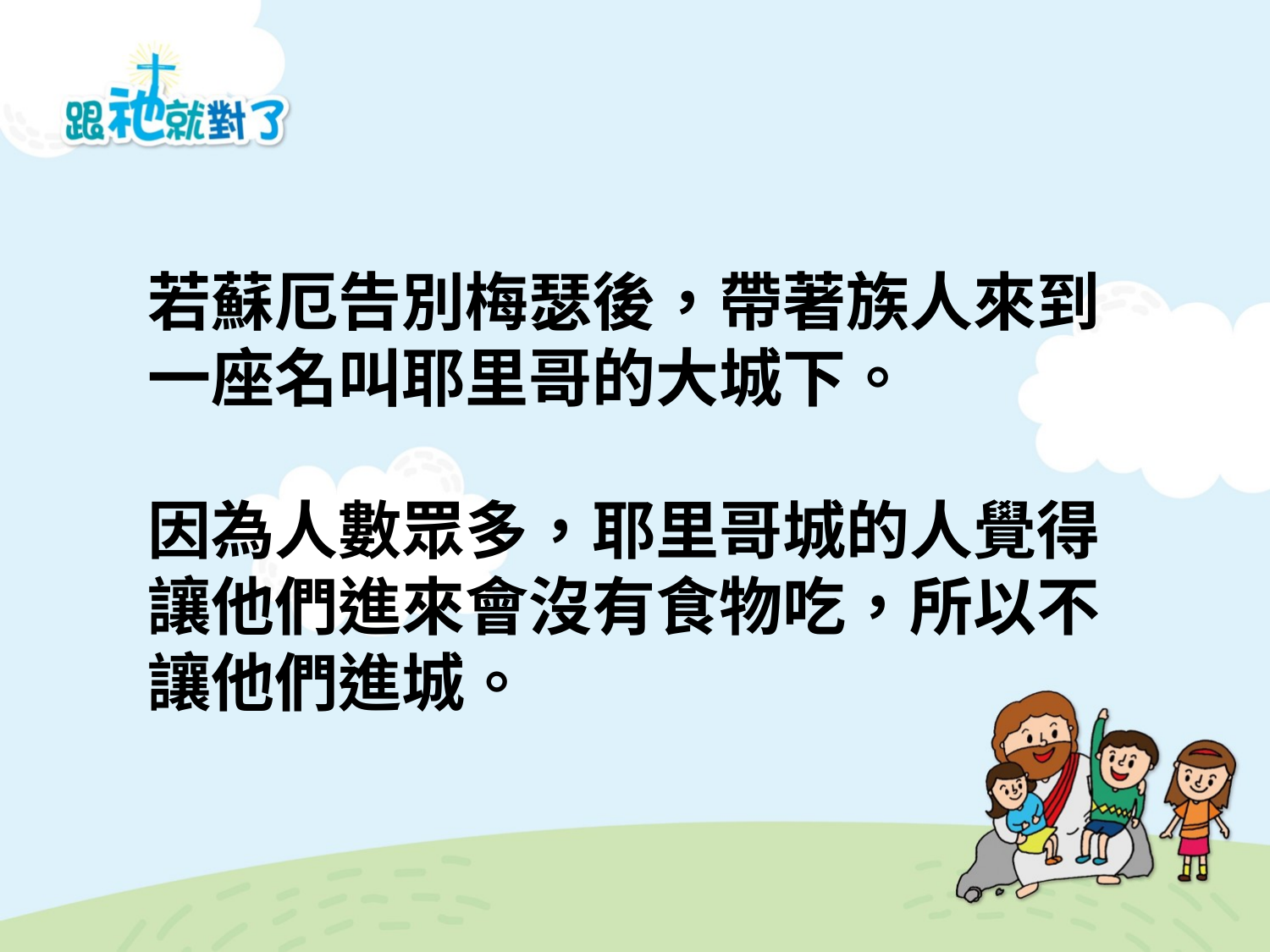

若蘇厄告別梅瑟後，帶著族人來到一座名叫耶里哥的大城下。

因為人數眾多，耶里哥城的人覺得讓他們進來會沒有食物吃，所以不讓他們進城。